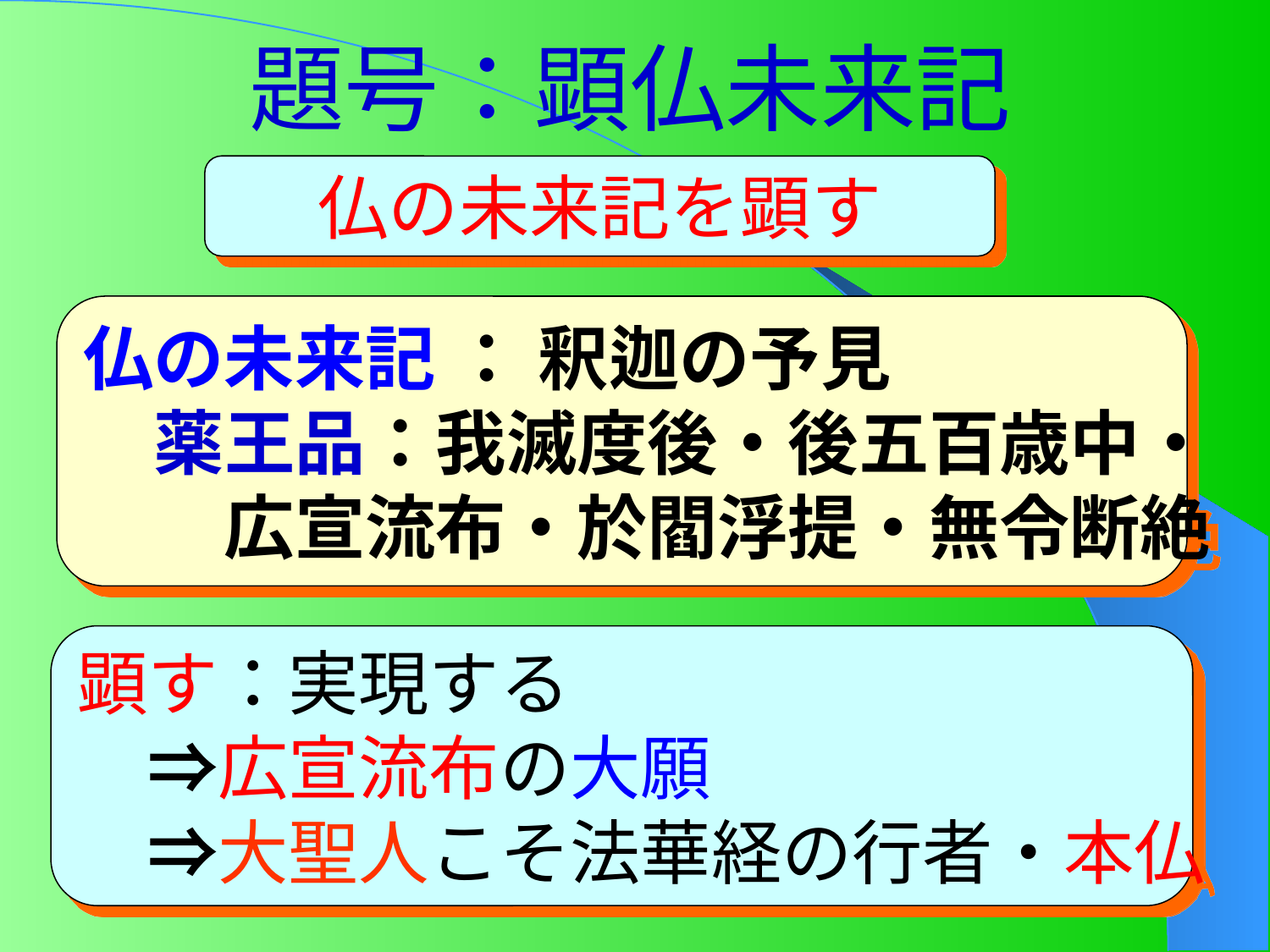

# 題号：顕仏未来記
仏の未来記を顕す
仏の未来記 ： 釈迦の予見
　薬王品：我滅度後・後五百歳中・
　　広宣流布・於閻浮提・無令断絶
顕す：実現する
　⇒広宣流布の大願
　⇒大聖人こそ法華経の行者・本仏